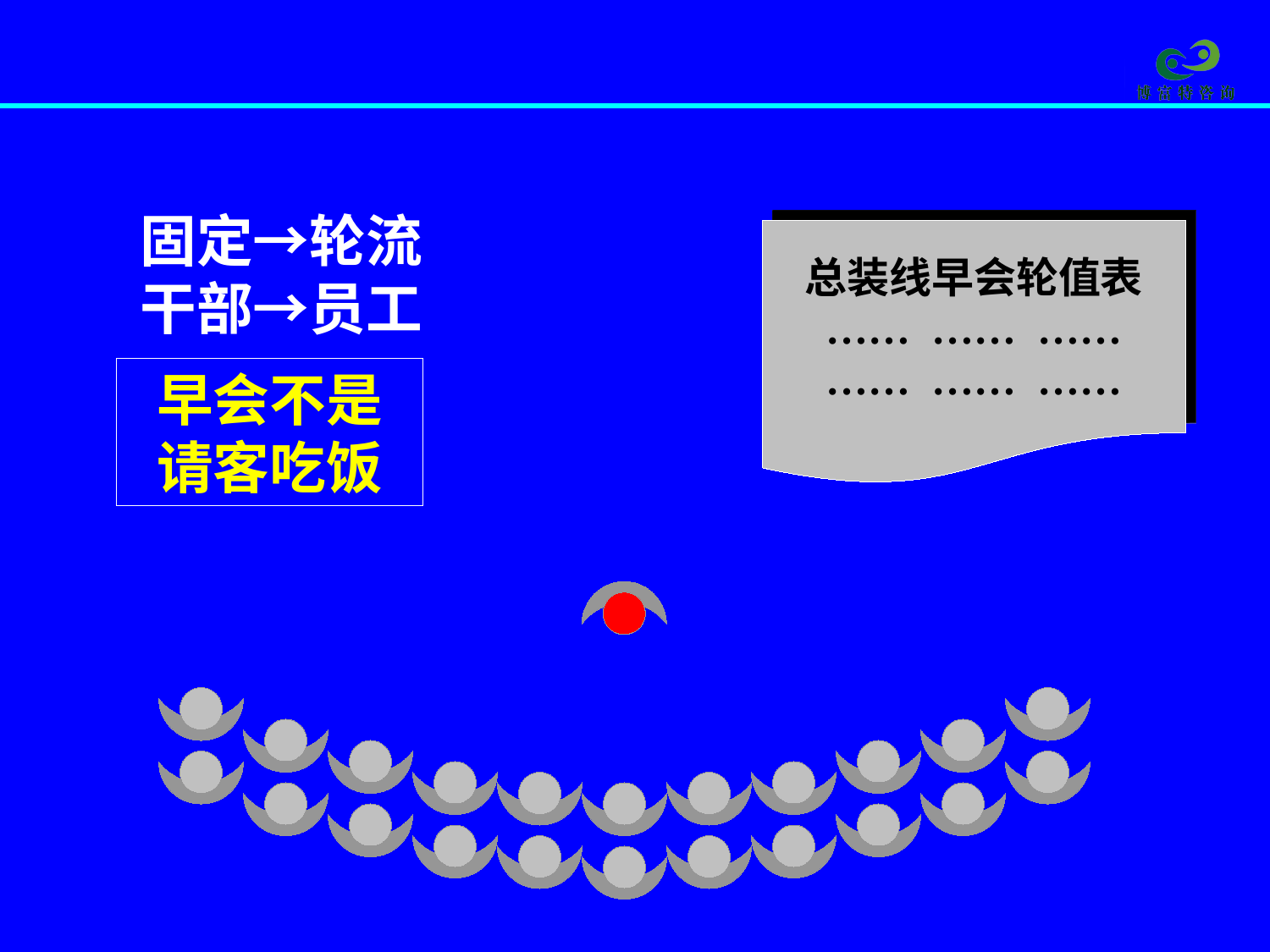

固定→轮流
干部→员工
总装线早会轮值表
……  ……  ……
……  ……  ……
早会不是
请客吃饭

#